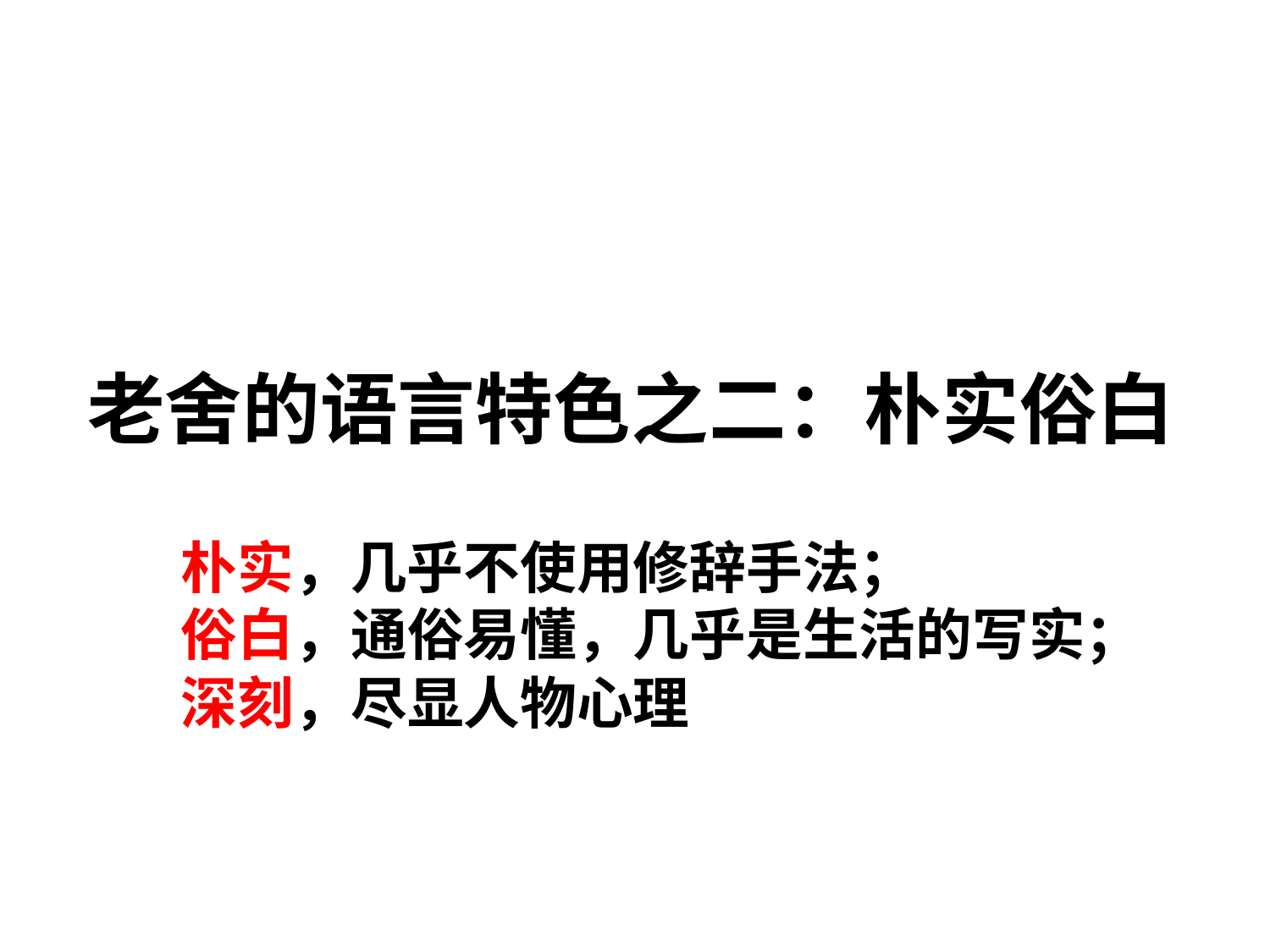

# 老舍的语言特色之二：朴实俗白
朴实，几乎不使用修辞手法；
俗白，通俗易懂，几乎是生活的写实；深刻，尽显人物心理